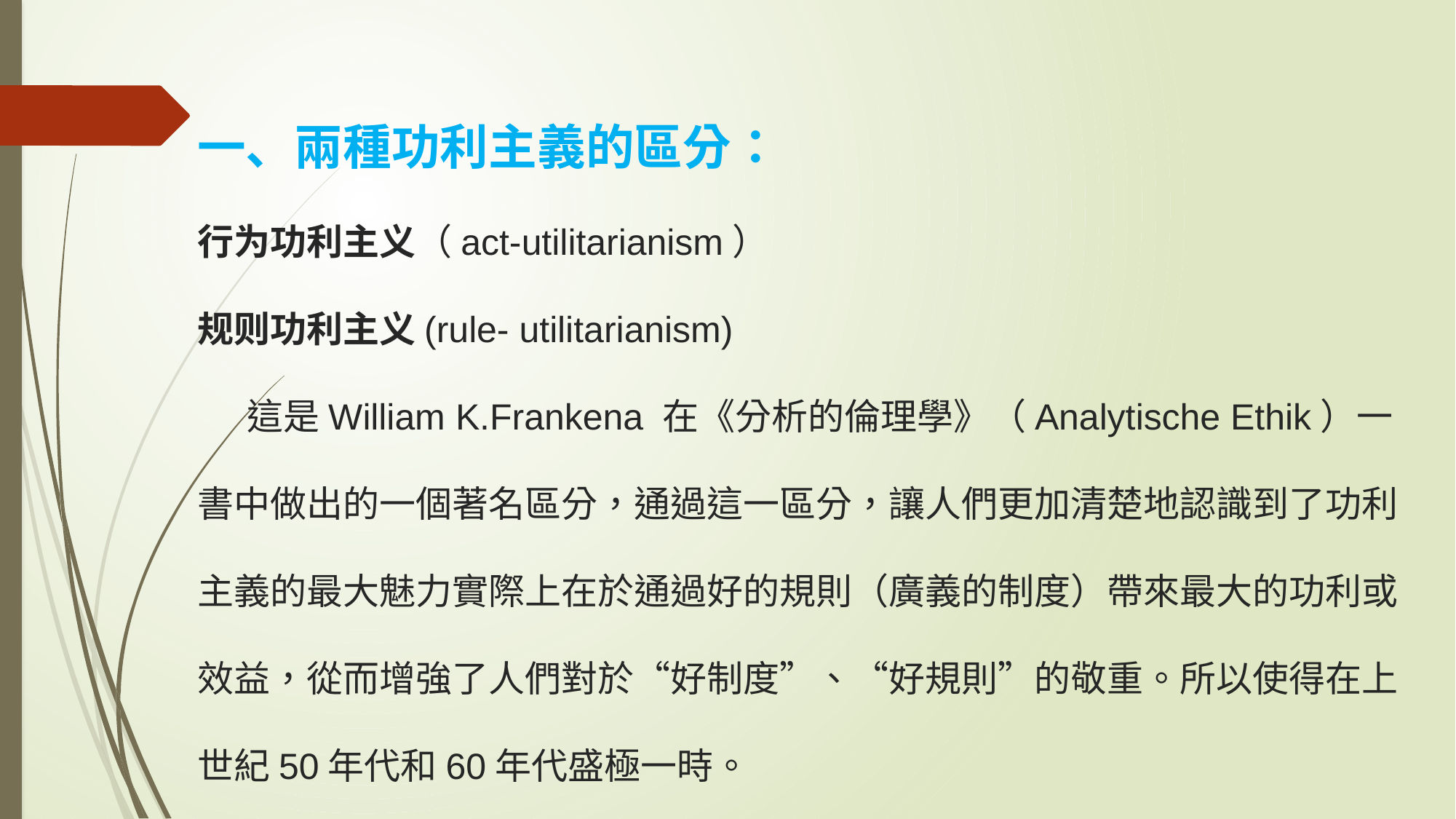

# 一、兩種功利主義的區分： 行为功利主义（act-utilitarianism） 规则功利主义(rule- utilitarianism) 這是William K.Frankena 在《分析的倫理學》（Analytische Ethik）一書中做出的一個著名區分，通過這一區分，讓人們更加清楚地認識到了功利主義的最大魅力實際上在於通過好的規則（廣義的制度）帶來最大的功利或效益，從而增強了人們對於“好制度”、“好規則”的敬重。所以使得在上世紀50年代和60年代盛極一時。